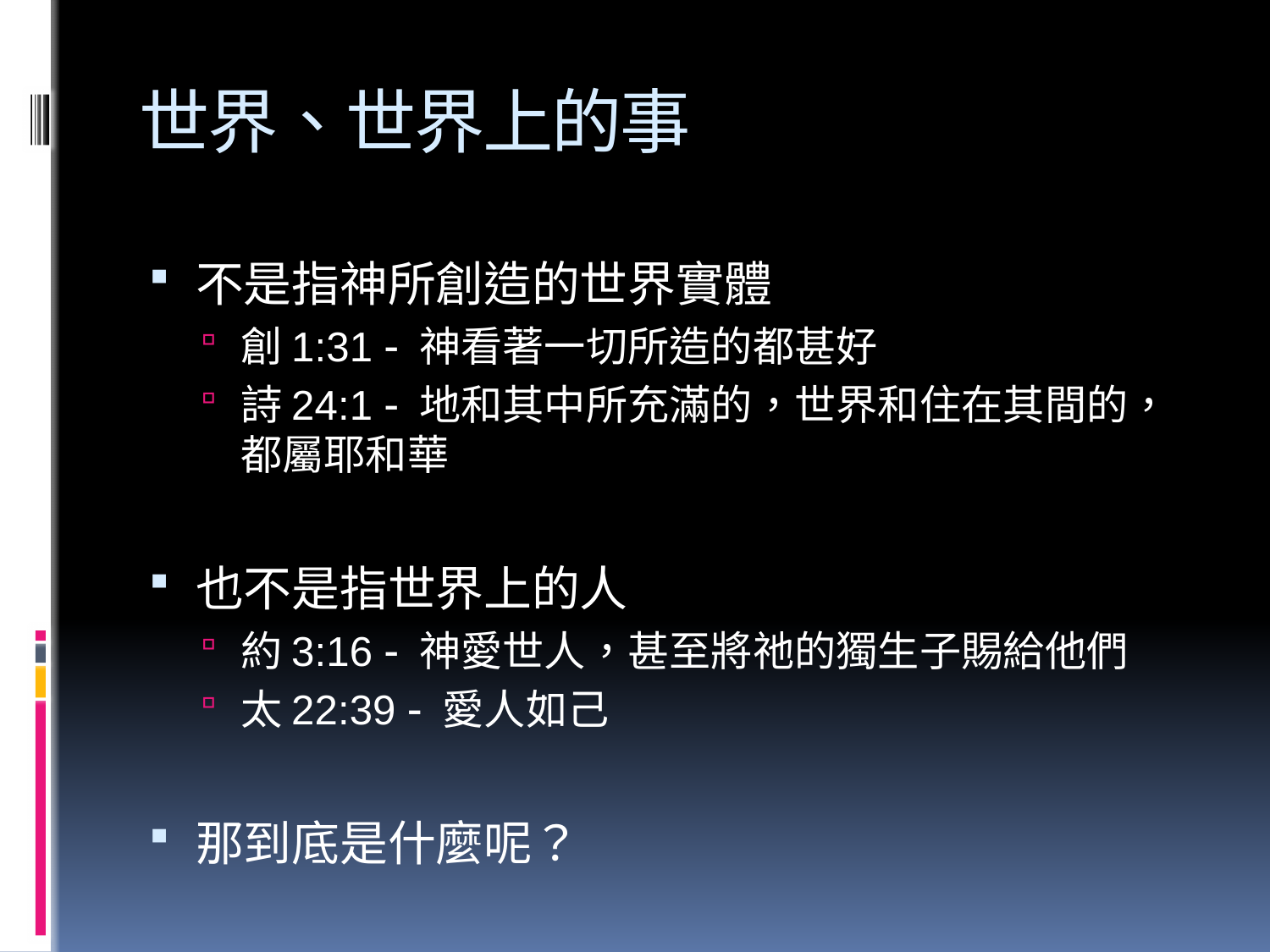

# 世界、世界上的事
不是指神所創造的世界實體
創1:31 − 神看著一切所造的都甚好
詩24:1 − 地和其中所充滿的，世界和住在其間的，都屬耶和華

也不是指世界上的人
約3:16 − 神愛世人，甚至將祂的獨生子賜給他們
太22:39 − 愛人如己

那到底是什麼呢？